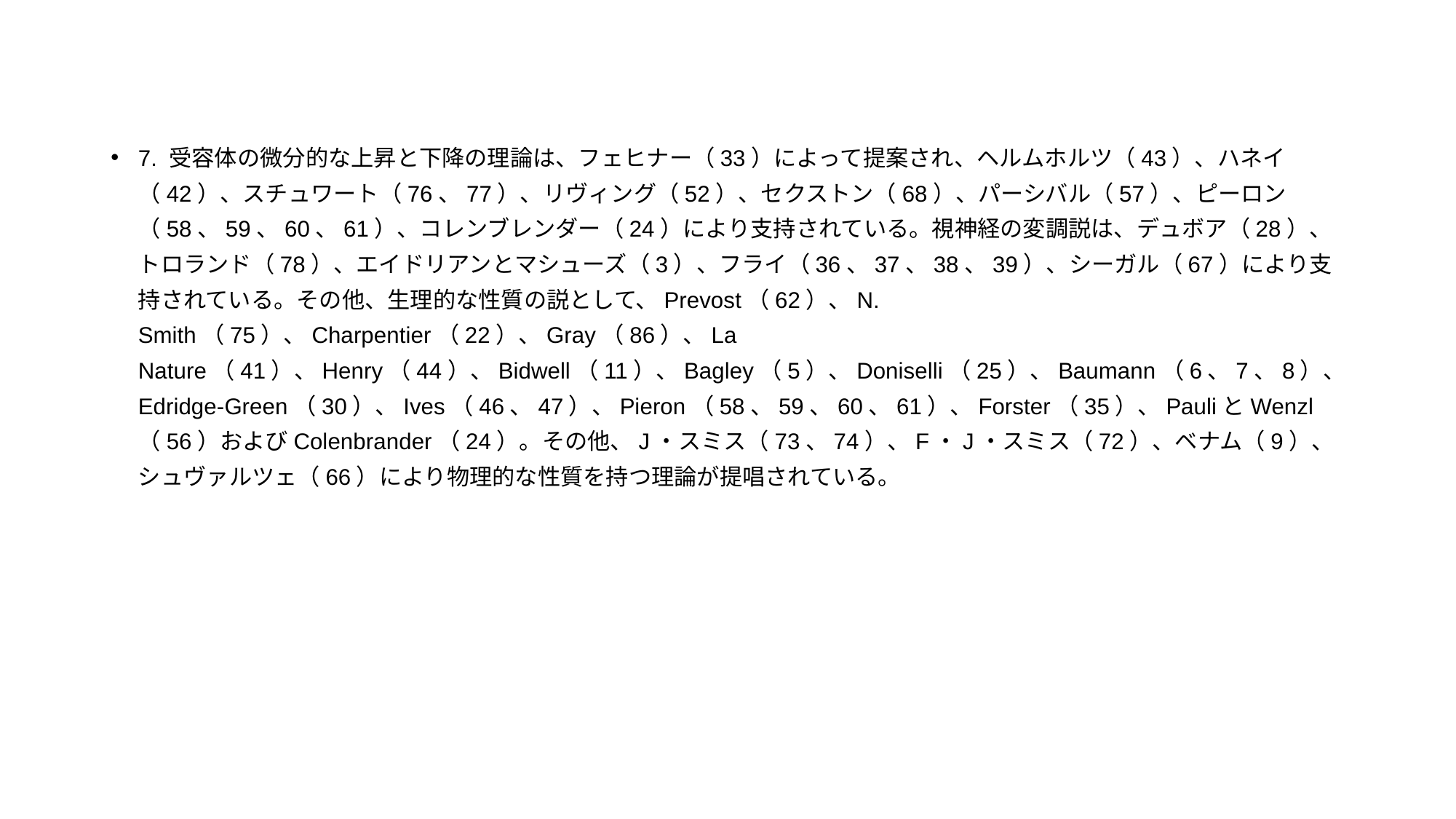

7. 受容体の微分的な上昇と下降の理論は、フェヒナー（33）によって提案され、ヘルムホルツ（43）、ハネイ（42）、スチュワート（76、77）、リヴィング（52）、セクストン（68）、パーシバル（57）、ピーロン（58、59、60、61）、コレンブレンダー（24）により支持されている。視神経の変調説は、デュボア（28）、トロランド（78）、エイドリアンとマシューズ（3）、フライ（36、37、38、39）、シーガル（67）により支持されている。その他、生理的な性質の説として、Prevost（62）、N. Smith（75）、Charpentier（22）、Gray（86）、La Nature（41）、Henry（44）、Bidwell（11）、Bagley（5）、Doniselli（25）、Baumann（6、7、8）、Edridge-Green（30）、Ives（46、47）、Pieron（58、59、60、61）、Forster（35）、PauliとWenzl（56）およびColenbrander（24）。その他、J・スミス（73、74）、F・J・スミス（72）、ベナム（9）、シュヴァルツェ（66）により物理的な性質を持つ理論が提唱されている。